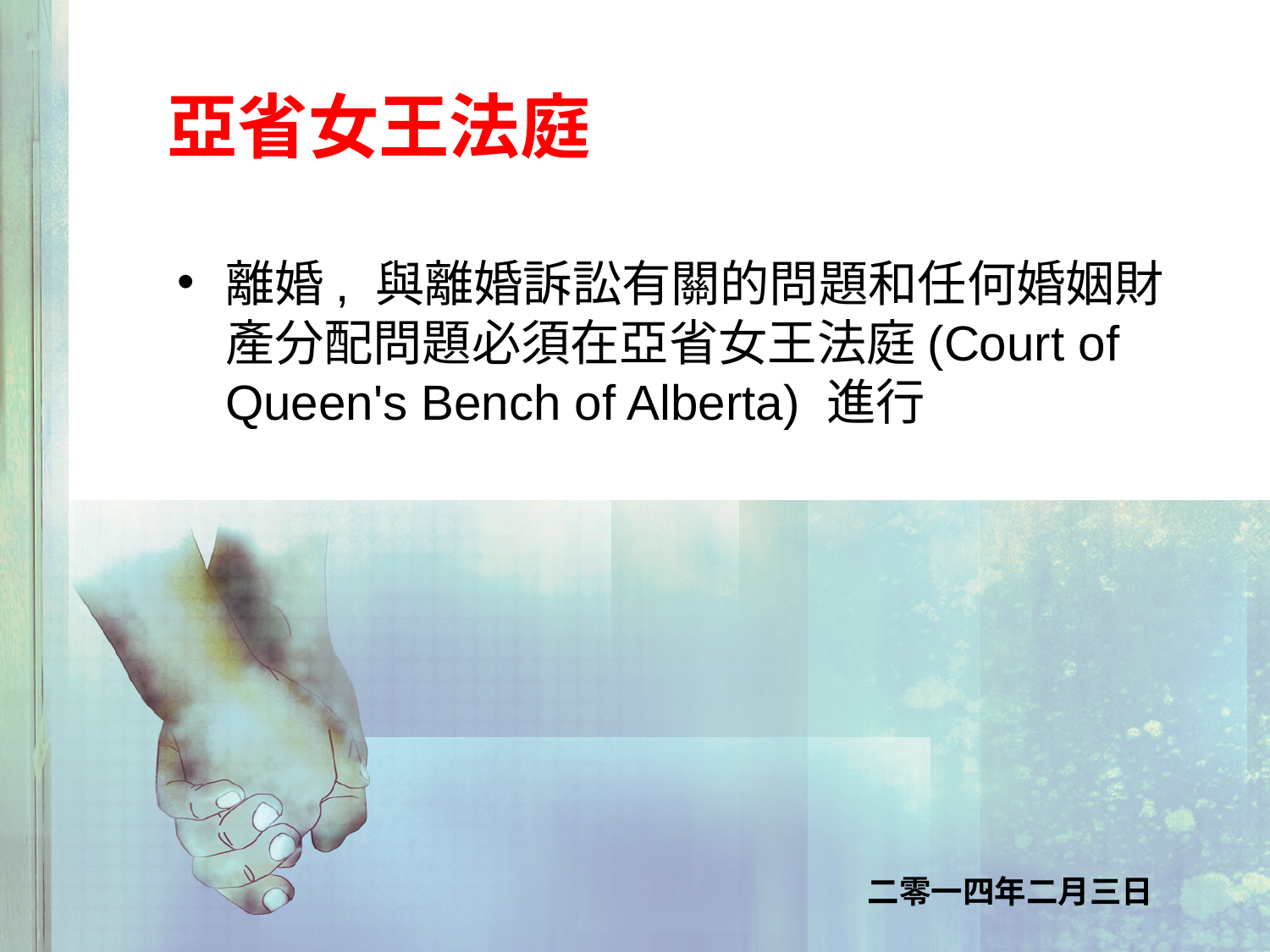

# 亞省女王法庭

離婚, 與離婚訴訟有關的問題和任何婚姻財產分配問題必須在亞省女王法庭(Court of Queen's Bench of Alberta) 進行
二零一四年二月三日